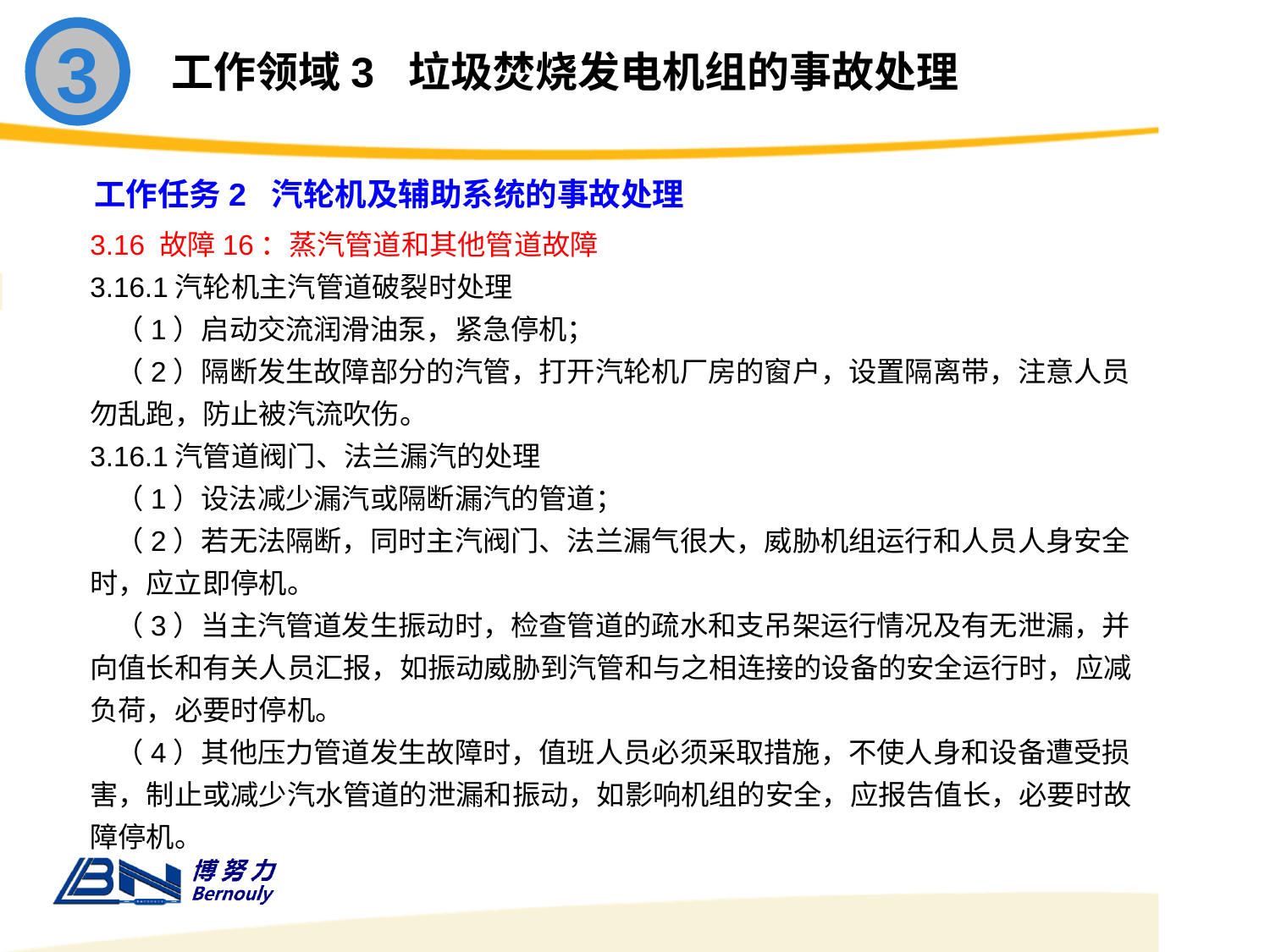

3
工作领域3  垃圾焚烧发电机组的事故处理
工作任务2  汽轮机及辅助系统的事故处理
3.16 故障16：蒸汽管道和其他管道故障
3.16.1汽轮机主汽管道破裂时处理
   （1）启动交流润滑油泵，紧急停机；
   （2）隔断发生故障部分的汽管，打开汽轮机厂房的窗户，设置隔离带，注意人员勿乱跑，防止被汽流吹伤。
3.16.1汽管道阀门、法兰漏汽的处理
   （1）设法减少漏汽或隔断漏汽的管道；
   （2）若无法隔断，同时主汽阀门、法兰漏气很大，威胁机组运行和人员人身安全时，应立即停机。
   （3）当主汽管道发生振动时，检查管道的疏水和支吊架运行情况及有无泄漏，并向值长和有关人员汇报，如振动威胁到汽管和与之相连接的设备的安全运行时，应减负荷，必要时停机。
   （4）其他压力管道发生故障时，值班人员必须采取措施，不使人身和设备遭受损害，制止或减少汽水管道的泄漏和振动，如影响机组的安全，应报告值长，必要时故障停机。